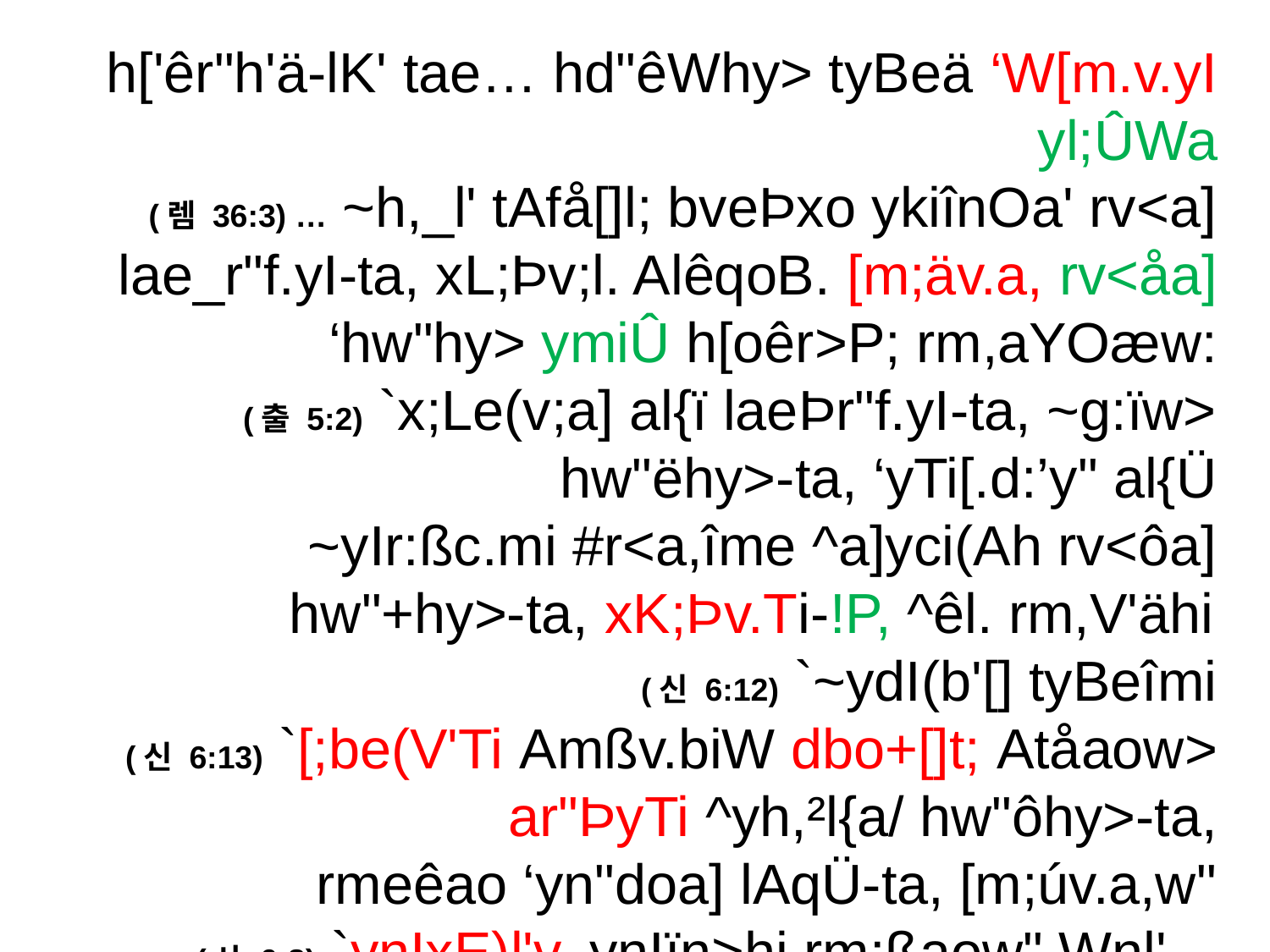

h['êr"h'ä-lK' tae… hd"êWhy> tyBeä ‘W[m.v.yI yl;ÛWa
(렘 36:3) … ~h,_l' tAfå[]l; bveÞxo ykiînOa' rv<a]
lae_r"f.yI-ta, xL;Þv;l. AlêqoB. [m;äv.a, rv<åa] ‘hw"hy> ymiÛ h[oêr>P; rm,aYOæw:
(출 5:2) `x;Le(v;a] al{ï laeÞr"f.yI-ta, ~g:ïw> hw"ëhy>-ta, ‘yTi[.d:’y" al{Ü
~yIr:ßc.mi #r<a,îme ^a]yci(Ah rv<ôa] hw"+hy>-ta, xK;Þv.Ti-!P, ^êl. rm,V'ähi
(신 6:12) `~ydI(b'[] tyBeîmi
(신 6:13) `[;be(V'Ti Amßv.biW dbo+[]t; Atåaow> ar"ÞyTi ^yh,²l{a/ hw"ôhy>-ta,
rmeêao ‘yn"doa] lAqÜ-ta, [m;úv.a,w"
(사 6:8) `ynIxE)l'v. ynIïn>hi rm:ßaow" Wnl'_-%l,yE) ymiäW xl;Þv.a, ymiî-ta,